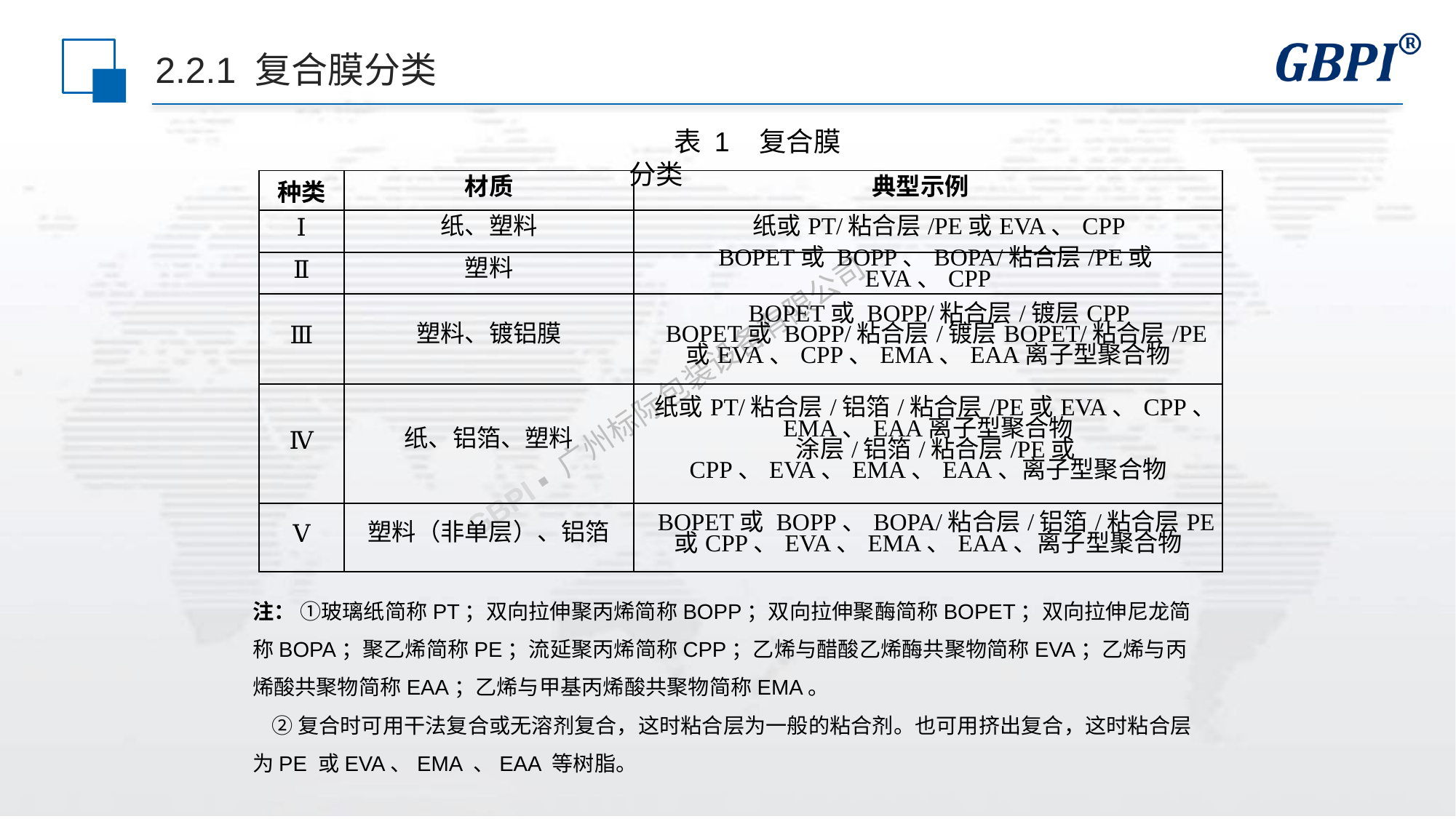

# 2.2.1 复合膜分类
表 1   复合膜分类
| 种类 | 材质 | 典型示例 |
| --- | --- | --- |
| Ⅰ | 纸、塑料 | 纸或PT/粘合层/PE或EVA、CPP |
| Ⅱ | 塑料 | BOPET或 BOPP、BOPA/粘合层/PE或EVA、CPP |
| Ⅲ | 塑料、镀铝膜 | BOPET或 BOPP/粘合层/镀层CPP BOPET或 BOPP/粘合层/镀层BOPET/粘合层/PE或EVA、CPP、EMA、EAA离子型聚合物 |
| Ⅳ | 纸、铝箔、塑料 | 纸或PT/粘合层/铝箔/粘合层/PE或EVA、CPP、EMA、EAA离子型聚合物 涂层/铝箔/粘合层/PE或CPP、EVA、EMA、EAA、离子型聚合物 |
| Ⅴ | 塑料（非单层）、铝箔 | BOPET或 BOPP、BOPA/粘合层/铝箔/粘合层PE或CPP、EVA、EMA、EAA、离子型聚合物 |
注： ①玻璃纸简称PT；双向拉伸聚丙烯简称BOPP；双向拉伸聚酶简称BOPET；双向拉伸尼龙简称BOPA；聚乙烯简称PE；流延聚丙烯简称CPP；乙烯与醋酸乙烯酶共聚物简称EVA；乙烯与丙烯酸共聚物简称EAA；乙烯与甲基丙烯酸共聚物简称EMA。
    ②复合时可用干法复合或无溶剂复合，这时粘合层为一般的粘合剂。也可用挤出复合，这时粘合层为PE 或EVA、EMA 、EAA 等树脂。